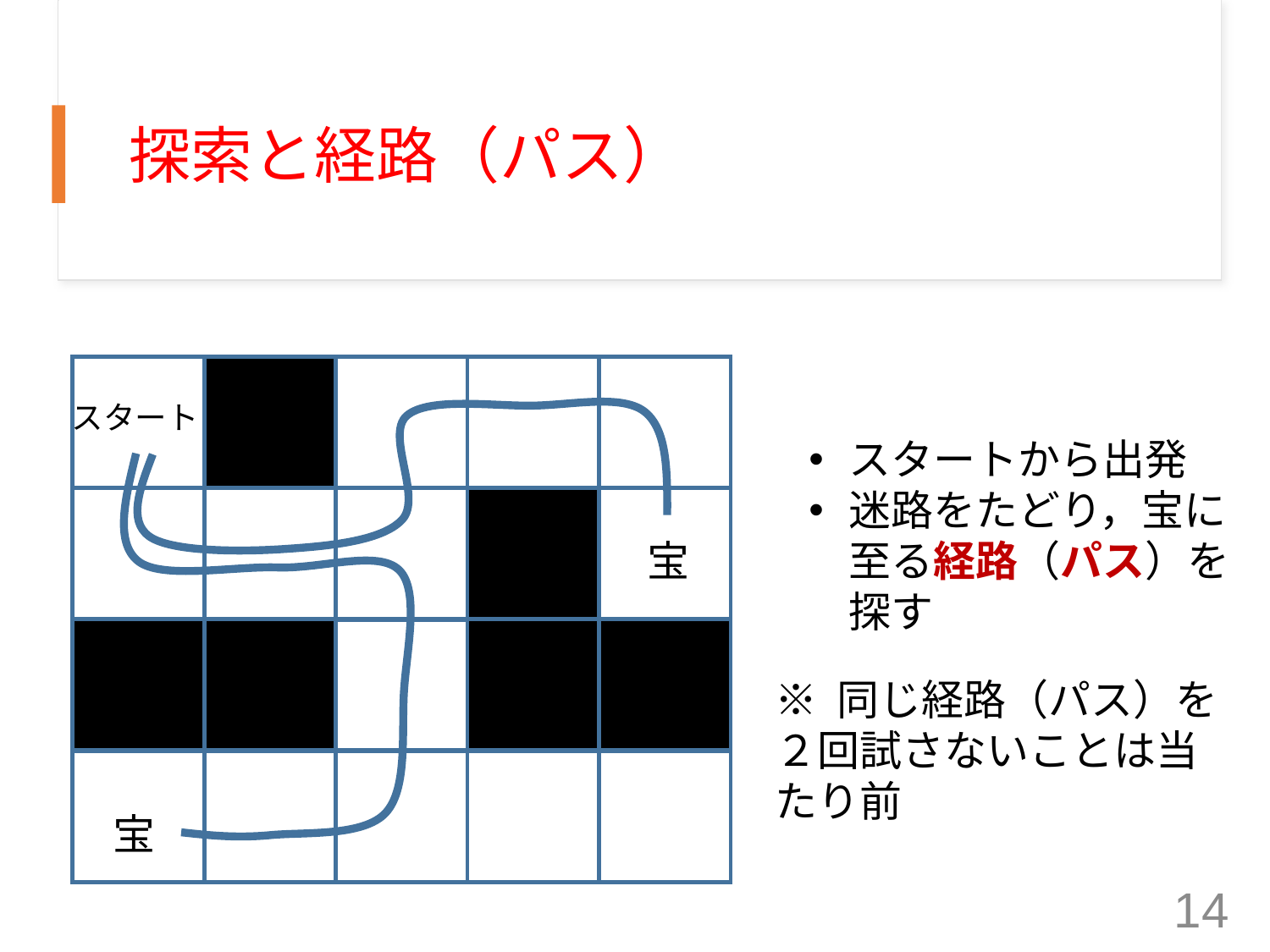

# 探索と経路（パス）

スタート

スタートから出発
迷路をたどり，宝に至る経路（パス）を探す

宝

※ 同じ経路（パス）を
２回試さないことは当
たり前

宝
14